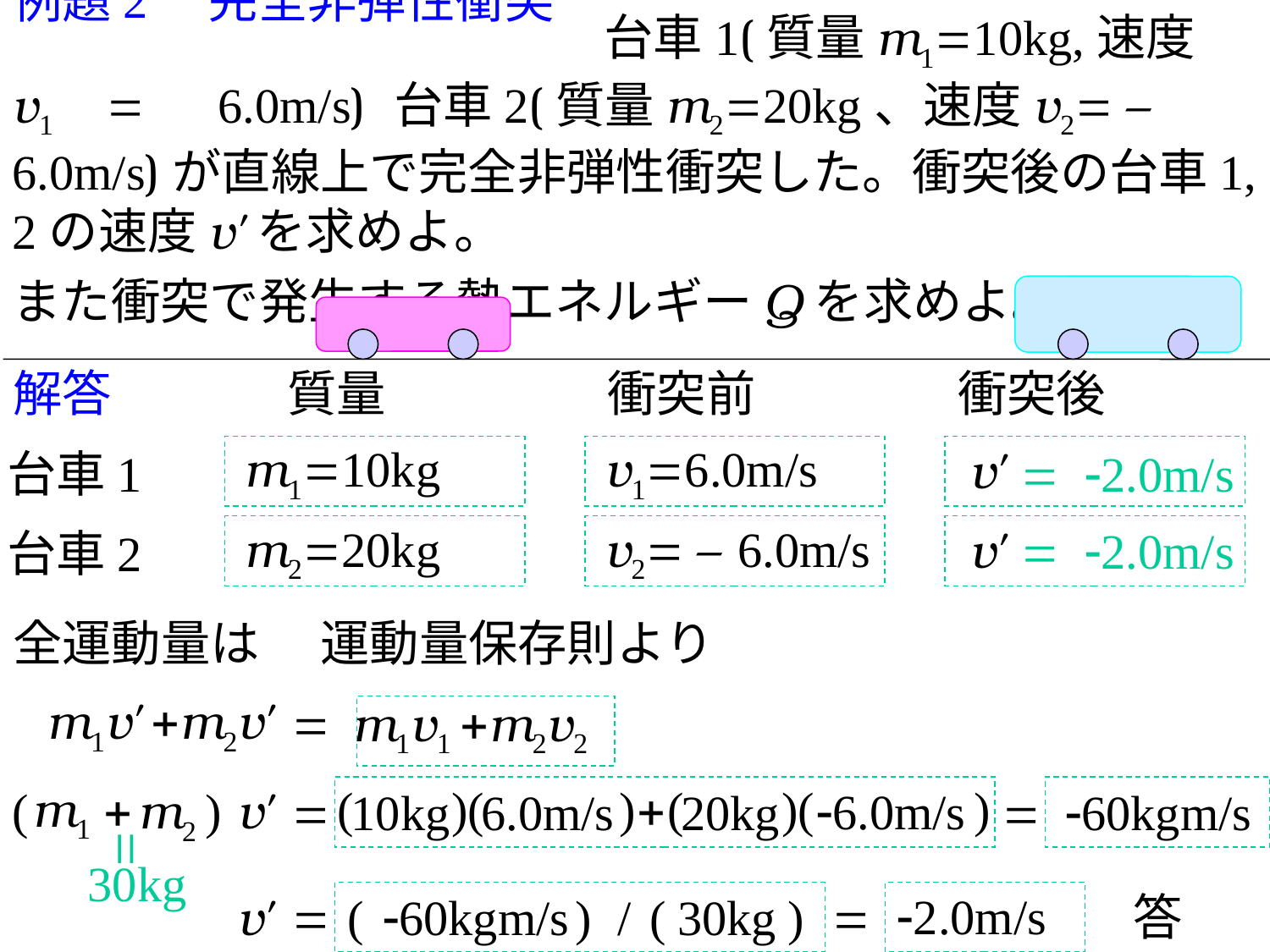

# 例題2　完全非弾性衝突
　　　　　　　　　　　　台車1(質量m1=10kg,速度v1　=　6.0m/s) 台車2(質量m2=20kg、速度v2= – 6.0m/s)が直線上で完全非弾性衝突した。衝突後の台車1, 2の速度v' を求めよ。
また衝突で発生する熱エネルギーQを求めよ。
解答
質量
衝突前
衝突後

m1=10kg
v1=6.0m/s
v'
台車1

= −2.0m/s
m2=20kg
v2= – 6.0m/s
v'
= −2.0m/s
台車2

全運動量は
運動量保存則より
m1v' +m2v'
m1v1 +m2v2
=

m1
(        )
(           )
(        )
(             )
+
(
+
m2
)
v'
−6.0m/s
=
10kg
6.0m/s
20kg
=
−60kgm/s

=
30kg
−2.0m/s
v'
=
(
−60kgm/s
)
/
(
30kg
)
=
答